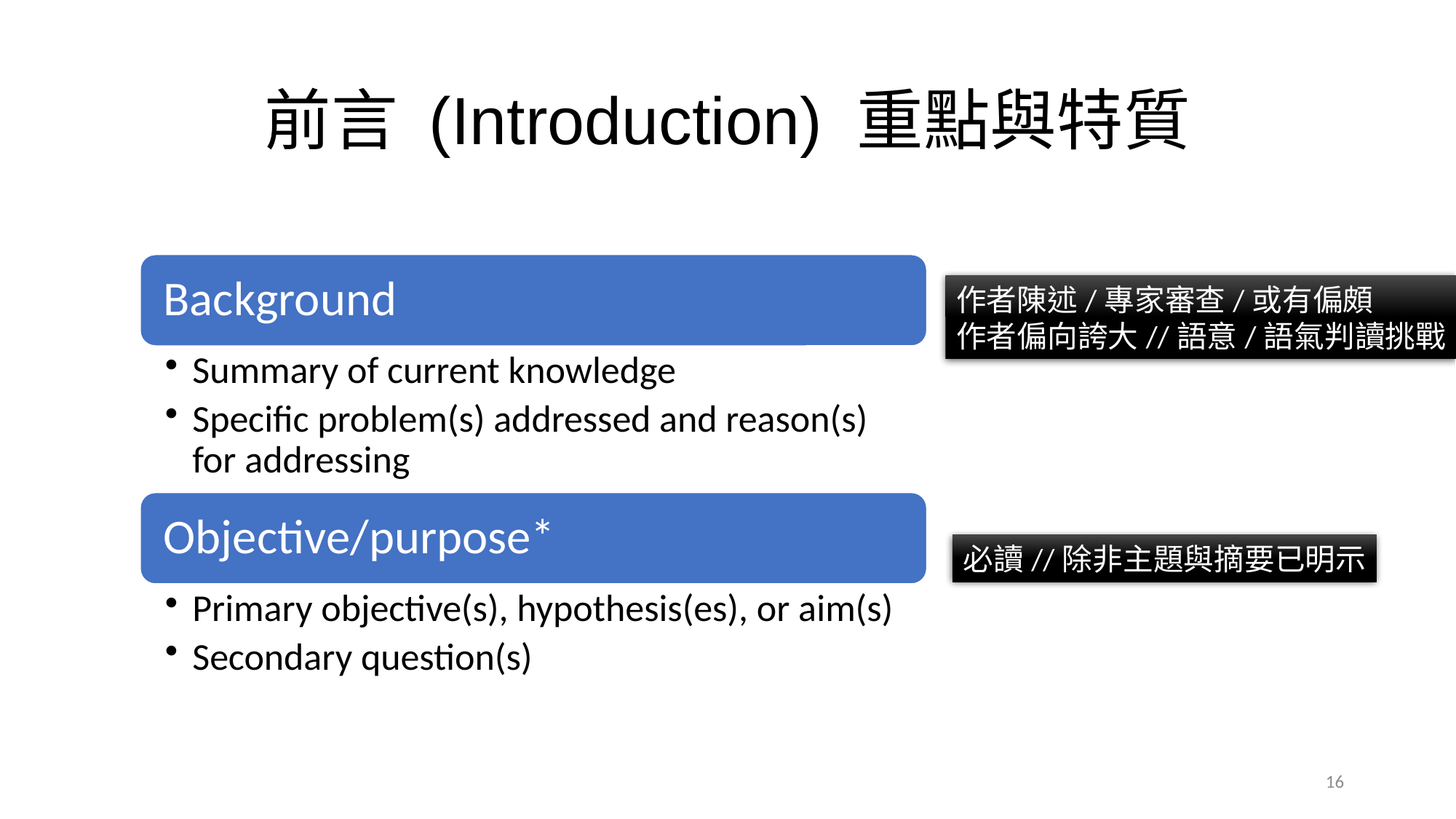

# 前言 (Introduction) 重點與特質
Background
Summary of current knowledge
Specific problem(s) addressed and reason(s) for addressing
Objective/purpose*
Primary objective(s), hypothesis(es), or aim(s)
Secondary question(s)
作者陳述/專家審查/或有偏頗
作者偏向誇大//語意/語氣判讀挑戰
必讀//除非主題與摘要已明示
16